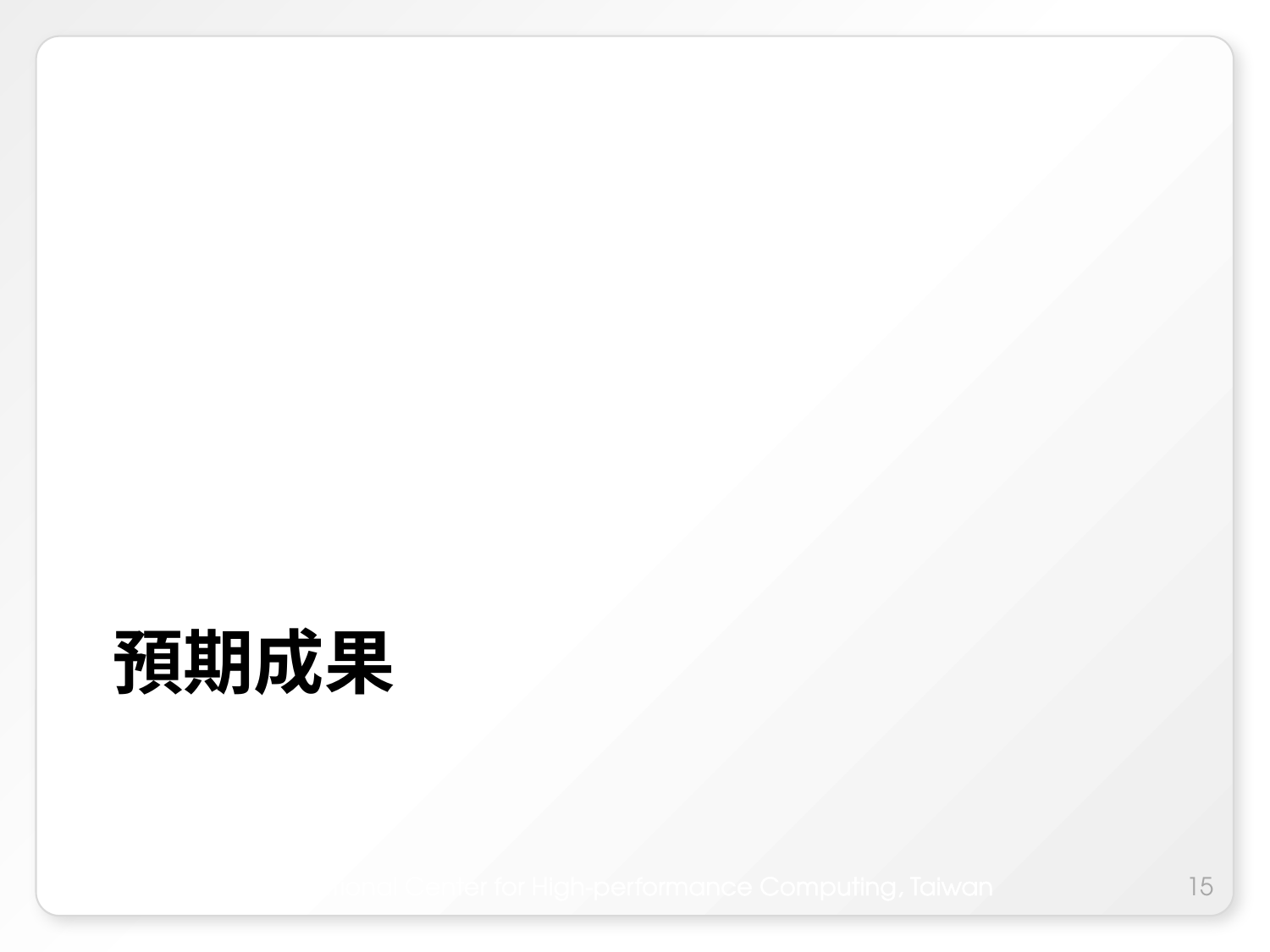

# 預期成果
15
National Center for High-performance Computing, Taiwan